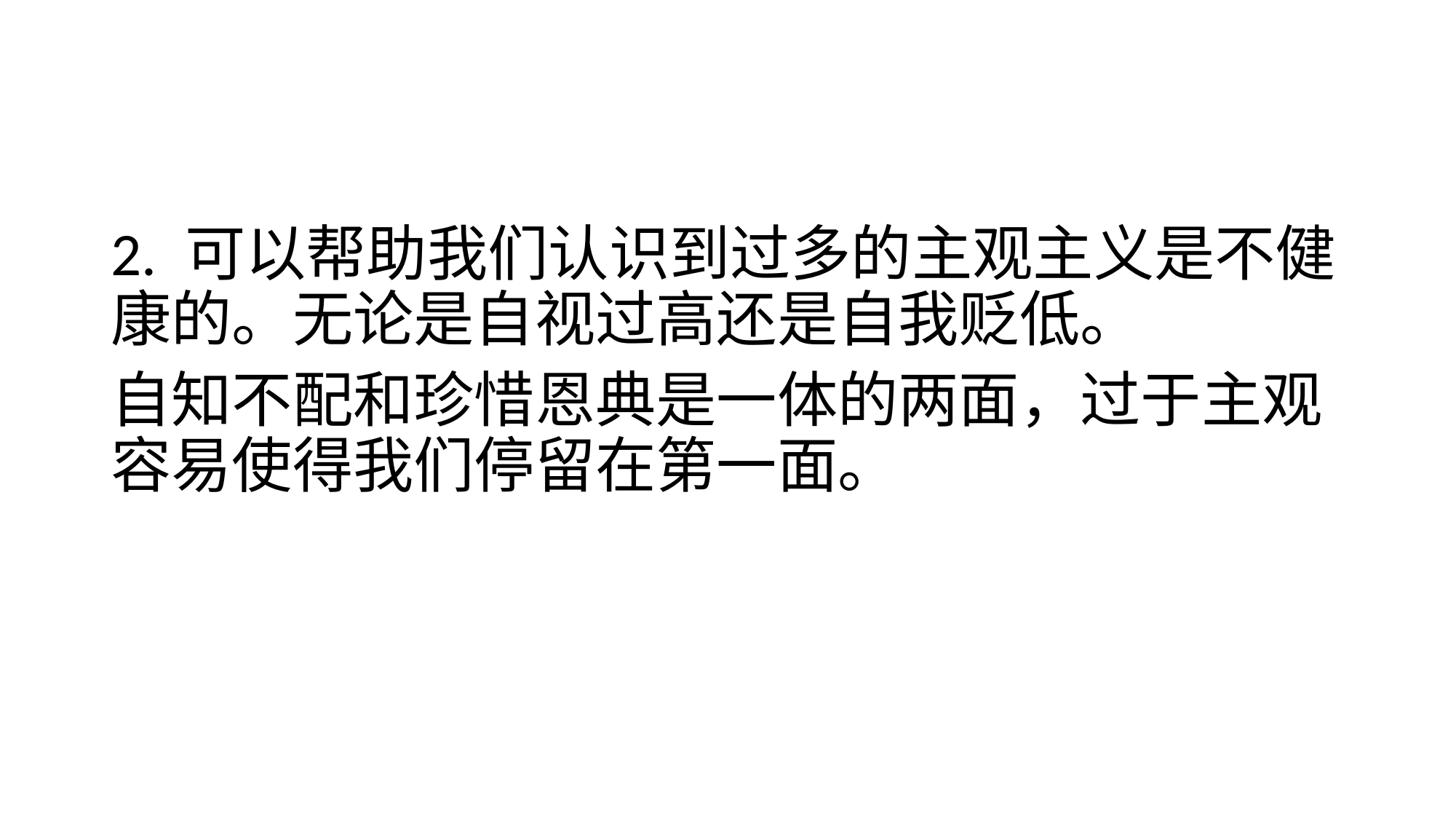

#
2. 可以帮助我们认识到过多的主观主义是不健康的。无论是自视过高还是自我贬低。
自知不配和珍惜恩典是一体的两面，过于主观容易使得我们停留在第一面。